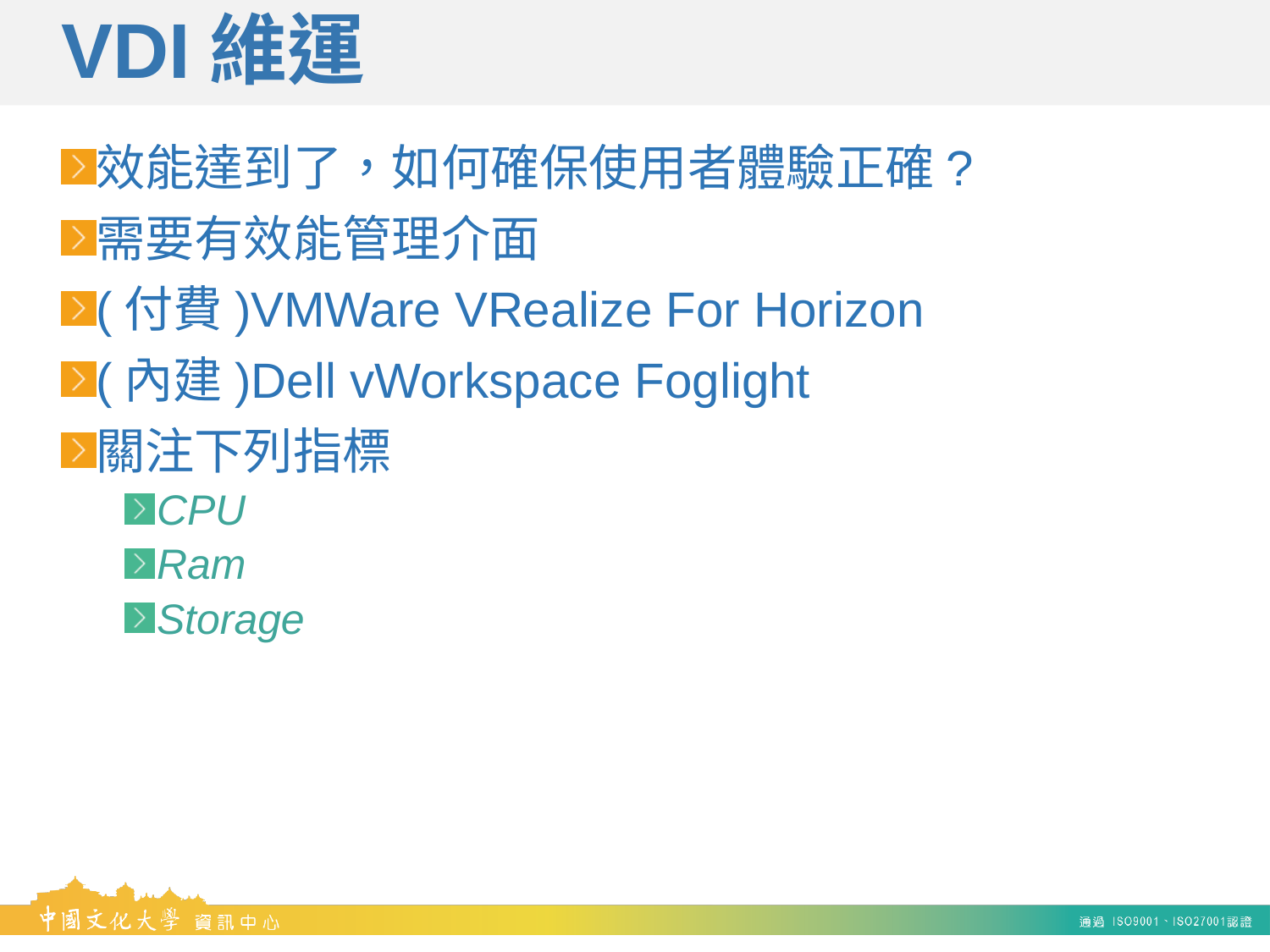

# VDI維運
效能達到了，如何確保使用者體驗正確?
需要有效能管理介面
(付費)VMWare VRealize For Horizon
(內建)Dell vWorkspace Foglight
關注下列指標
CPU
Ram
Storage